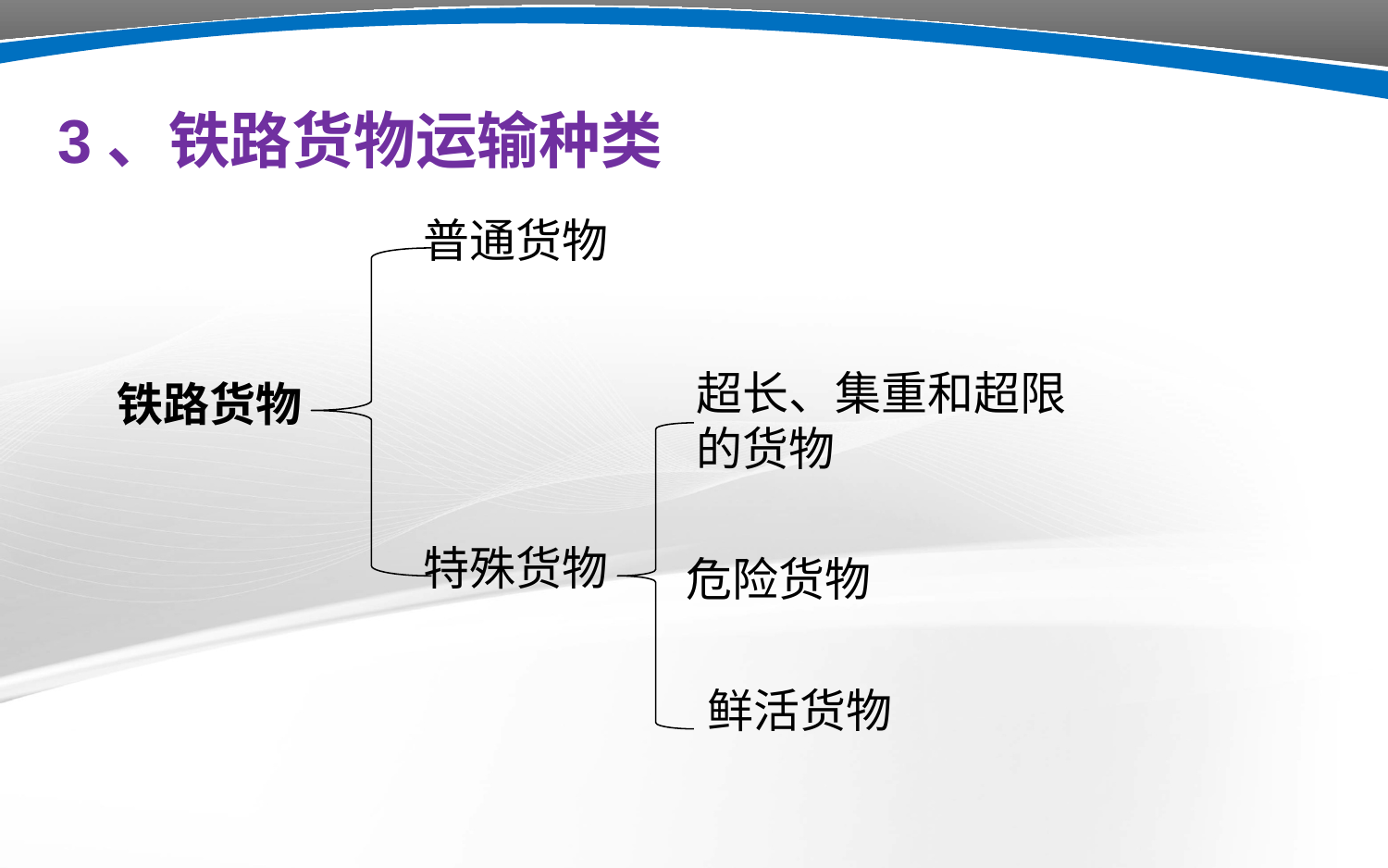

3、铁路货物运输种类
普通货物

超长、集重和超限的货物
铁路货物

特殊货物
危险货物
鲜活货物